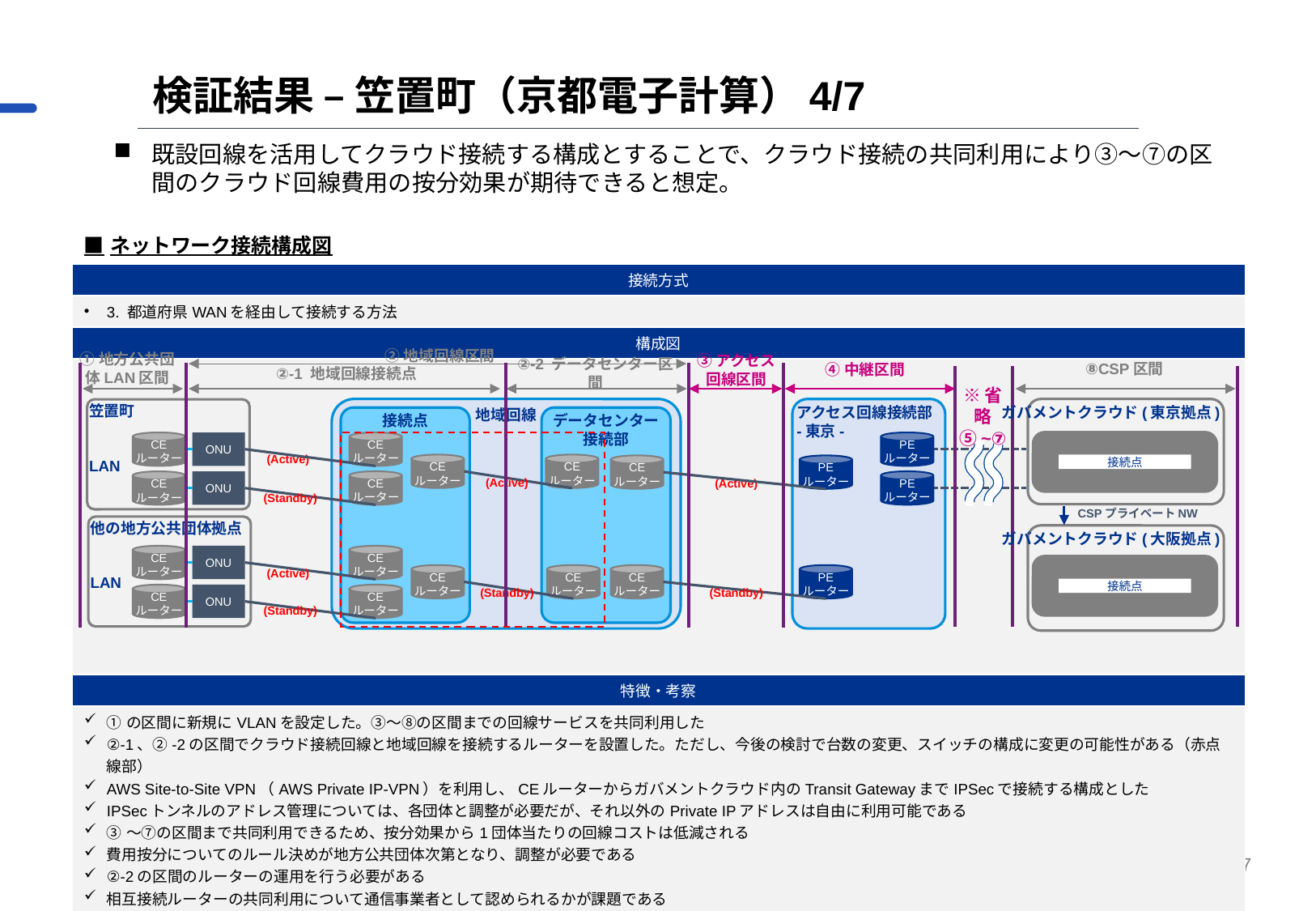

検証結果 – 笠置町（京都電子計算）4/7
既設回線を活用してクラウド接続する構成とすることで、クラウド接続の共同利用により③～⑦の区間のクラウド回線費用の按分効果が期待できると想定。
| ■ネットワーク接続構成図 |
| --- |
| 接続方式 |
| 3. 都道府県WANを経由して接続する方法 |
| 構成図 |
|  |
| 特徴・考察 |
| ①の区間に新規にVLANを設定した。③～⑧の区間までの回線サービスを共同利用した ②-1、②-2の区間でクラウド接続回線と地域回線を接続するルーターを設置した。ただし、今後の検討で台数の変更、スイッチの構成に変更の可能性がある（赤点線部） AWS Site-to-Site VPN（AWS Private IP-VPN）を利用し、CEルーターからガバメントクラウド内のTransit GatewayまでIPSecで接続する構成とした IPSecトンネルのアドレス管理については、各団体と調整が必要だが、それ以外のPrivate IPアドレスは自由に利用可能である ③～⑦の区間まで共同利用できるため、按分効果から1団体当たりの回線コストは低減される 費用按分についてのルール決めが地方公共団体次第となり、調整が必要である ②-2の区間のルーターの運用を行う必要がある 相互接続ルーターの共同利用について通信事業者として認められるかが課題である |
②地域回線区間
①地方公共団体LAN区間
⑧CSP区間
③アクセス
回線区間
④中継区間
②-1 地域回線接続点
②-2 データセンター区間
※省略
⑤~⑦
地域回線
アクセス回線接続部
-東京-
ガバメントクラウド(東京拠点)
笠置町

LAN
接続点
データセンター
接続部

CE
ルーター
ONU
CE
ルーター
PE
ルーター

(Active)
CE
ルーター
CE
ルーター
接続点
CE
ルーター
PE
ルーター

CE
ルーター
PE
ルーター
CE
ルーター
ONU
(Active)
(Active)
(Standby)
CSPプライベートNW
他の地方公共団体拠点

LAN
ガバメントクラウド(大阪拠点)
CE
ルーター
ONU
CE
ルーター

CE
ルーター
CE
ルーター
CE
ルーター
PE
ルーター
(Active)
接続点
(Standby)
(Standby)
CE
ルーター
ONU
CE
ルーター
(Standby)
67